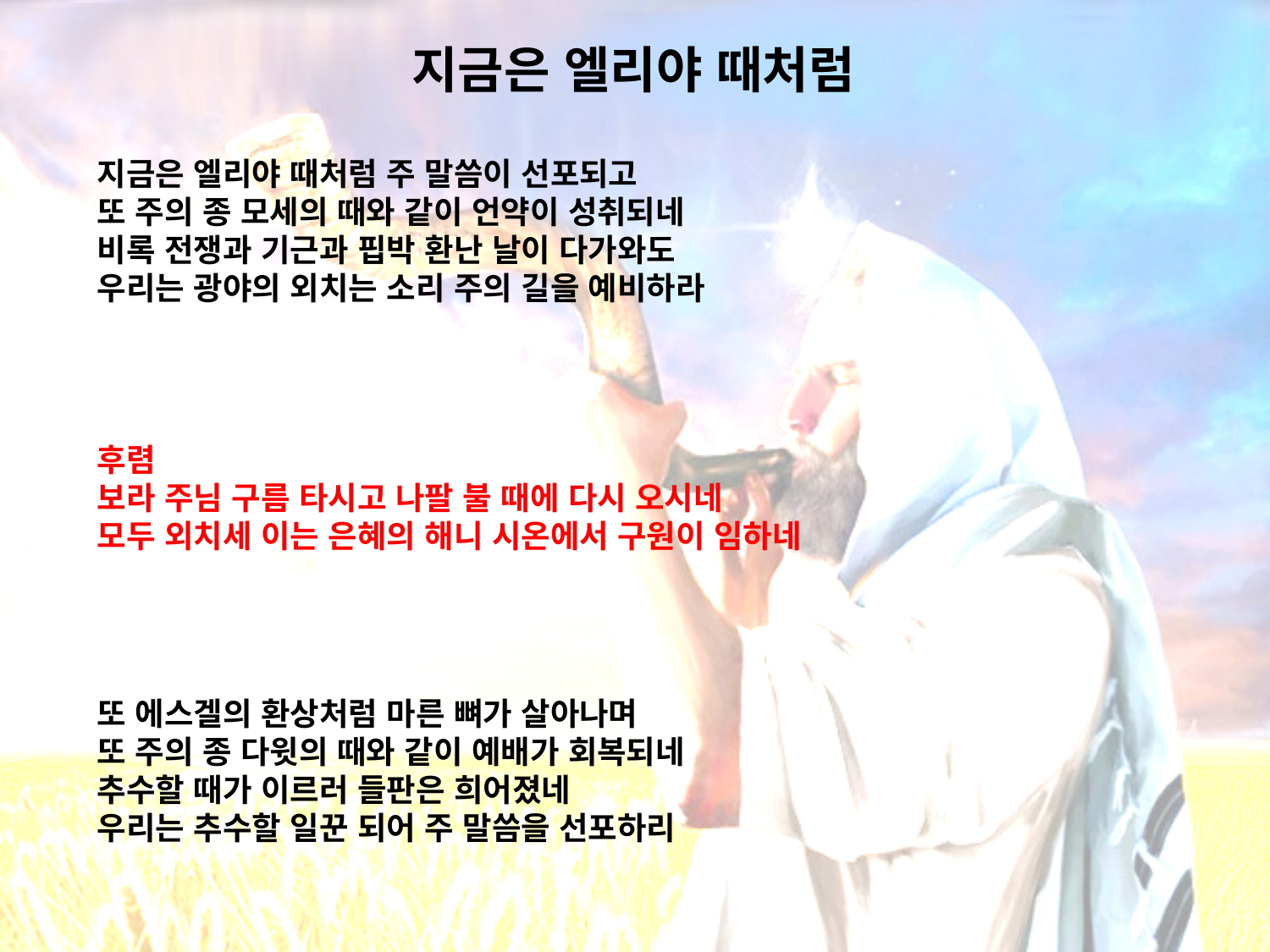

# 지금은 엘리야 때처럼
지금은 엘리야 때처럼 주 말씀이 선포되고
또 주의 종 모세의 때와 같이 언약이 성취되네
비록 전쟁과 기근과 핍박 환난 날이 다가와도
우리는 광야의 외치는 소리 주의 길을 예비하라

후렴
보라 주님 구름 타시고 나팔 불 때에 다시 오시네
모두 외치세 이는 은혜의 해니 시온에서 구원이 임하네

또 에스겔의 환상처럼 마른 뼈가 살아나며
또 주의 종 다윗의 때와 같이 예배가 회복되네
추수할 때가 이르러 들판은 희어졌네
우리는 추수할 일꾼 되어 주 말씀을 선포하리